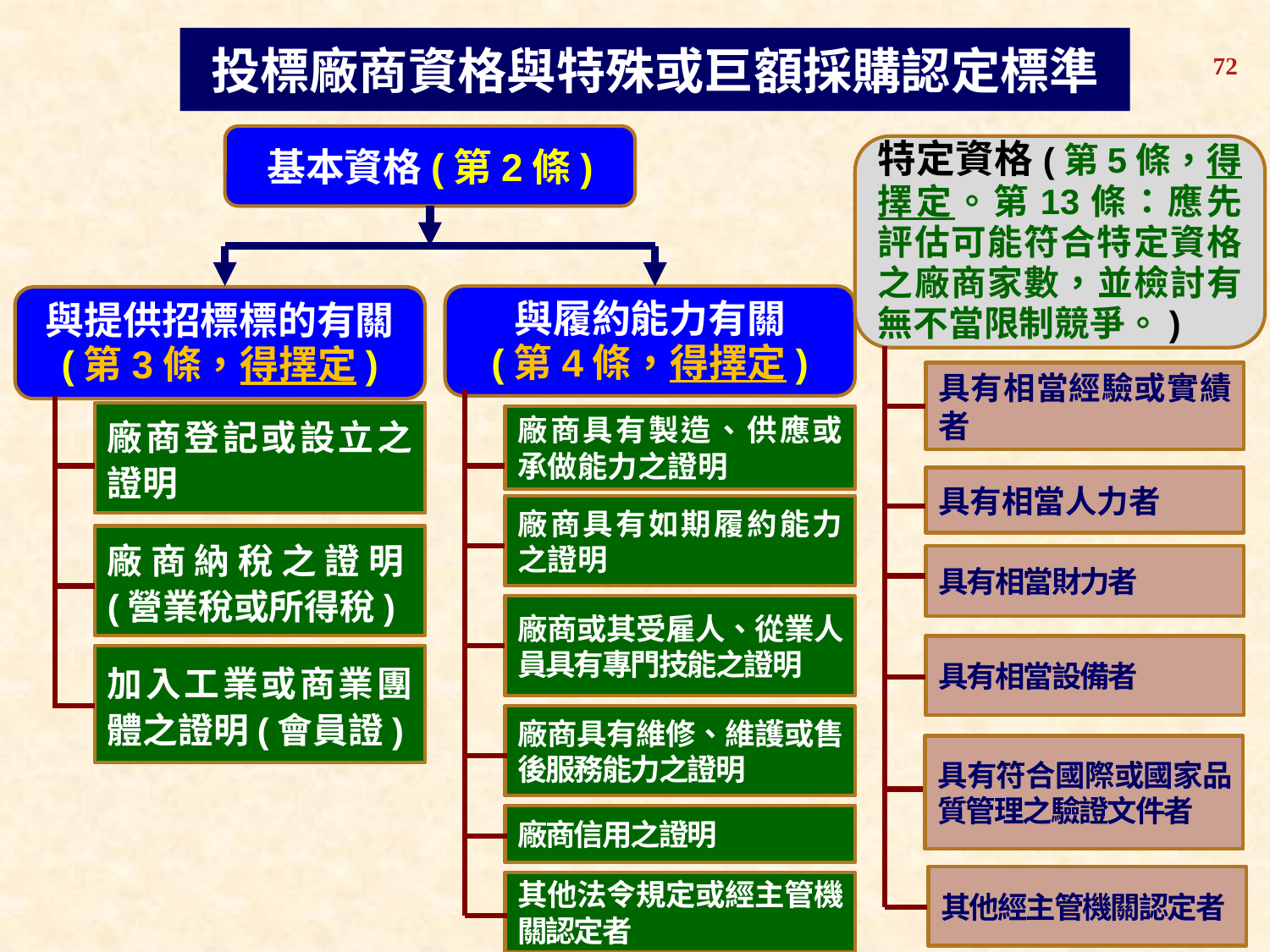

# 投標廠商資格與特殊或巨額採購認定標準
72
基本資格(第2條)
特定資格(第5條，得擇定。第13條：應先評估可能符合特定資格之廠商家數，並檢討有無不當限制競爭。)
與履約能力有關
(第4條，得擇定)
與提供招標標的有關
(第3條，得擇定)
具有相當經驗或實績者
廠商登記或設立之證明
廠商具有製造、供應或承做能力之證明
具有相當人力者
廠商具有如期履約能力之證明
廠商納稅之證明(營業稅或所得稅)
具有相當財力者
廠商或其受雇人、從業人員具有專門技能之證明
具有相當設備者
加入工業或商業團體之證明(會員證)
廠商具有維修、維護或售後服務能力之證明
具有符合國際或國家品質管理之驗證文件者
廠商信用之證明
其他經主管機關認定者
其他法令規定或經主管機關認定者